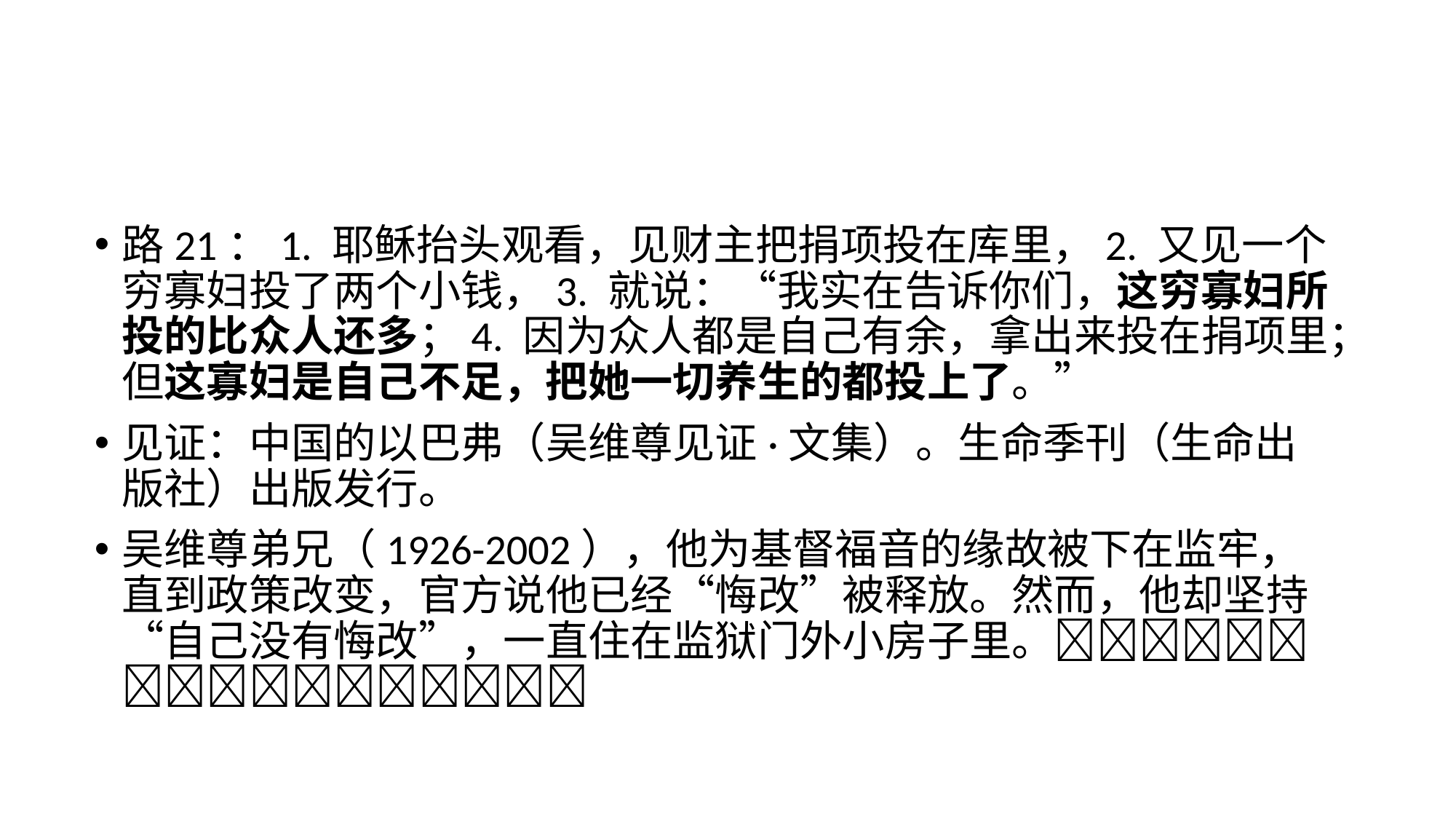

路21：1. 耶稣抬头观看，见财主把捐项投在库里，2. 又见一个穷寡妇投了两个小钱，3. 就说：“我实在告诉你们，这穷寡妇所投的比众人还多；4. 因为众人都是自己有余，拿出来投在捐项里；但这寡妇是自己不足，把她一切养生的都投上了。”
见证：中国的以巴弗（吴维尊见证·文集）。生命季刊（生命出版社）出版发行。
吴维尊弟兄（1926-2002），他为基督福音的缘故被下在监牢，直到政策改变，官方说他已经“悔改”被释放。然而，他却坚持“自己没有悔改”，一直住在监狱门外小房子里。􀄲􀄺􀄳􀄷􀄮􀄳􀄱􀄱􀄳􀄺􀄳􀄷􀄮􀄳􀄱􀄱􀄳